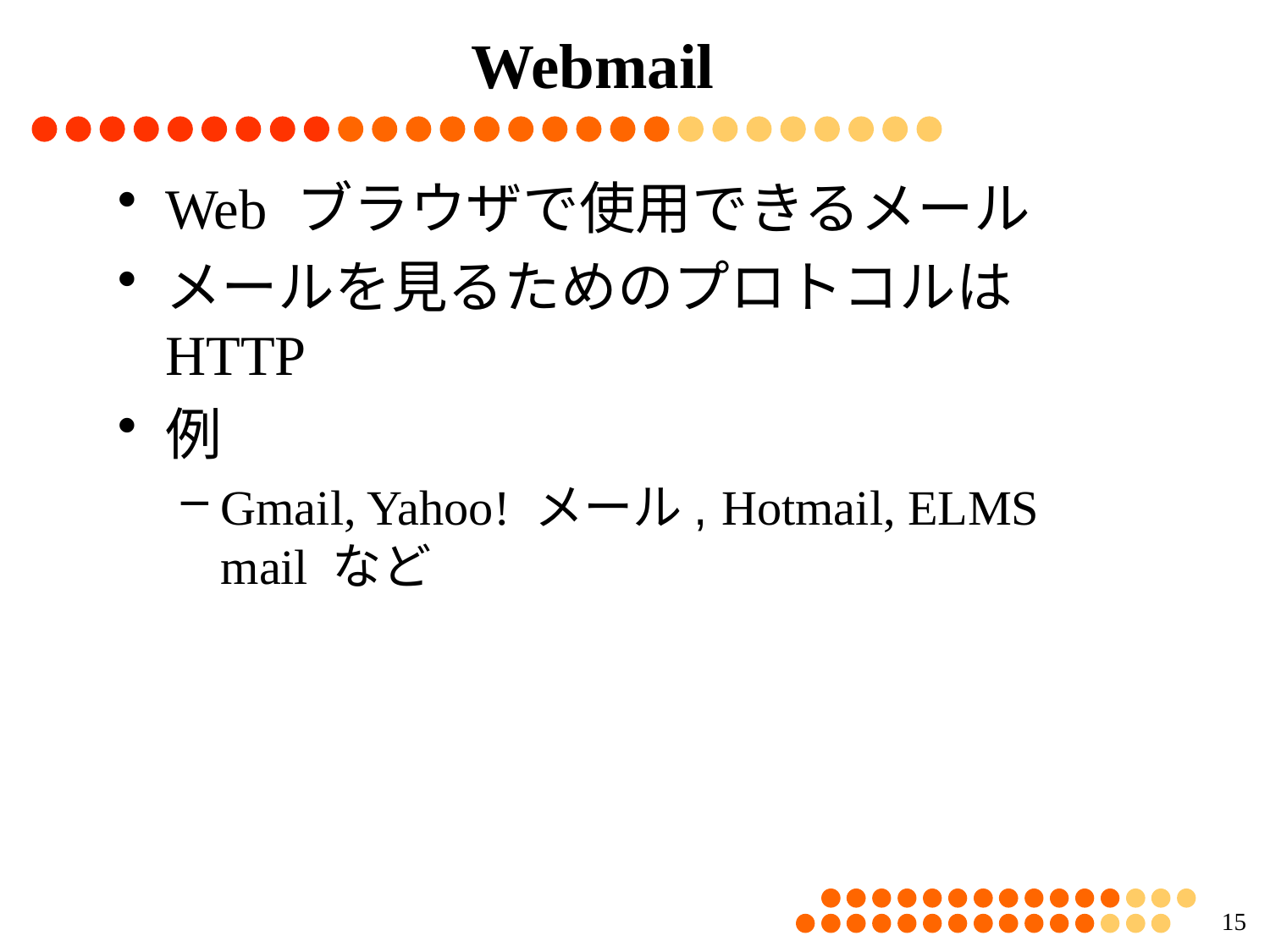

# Webmail
Web ブラウザで使用できるメール
メールを見るためのプロトコルは HTTP
例
Gmail, Yahoo! メール, Hotmail, ELMS mail など
15